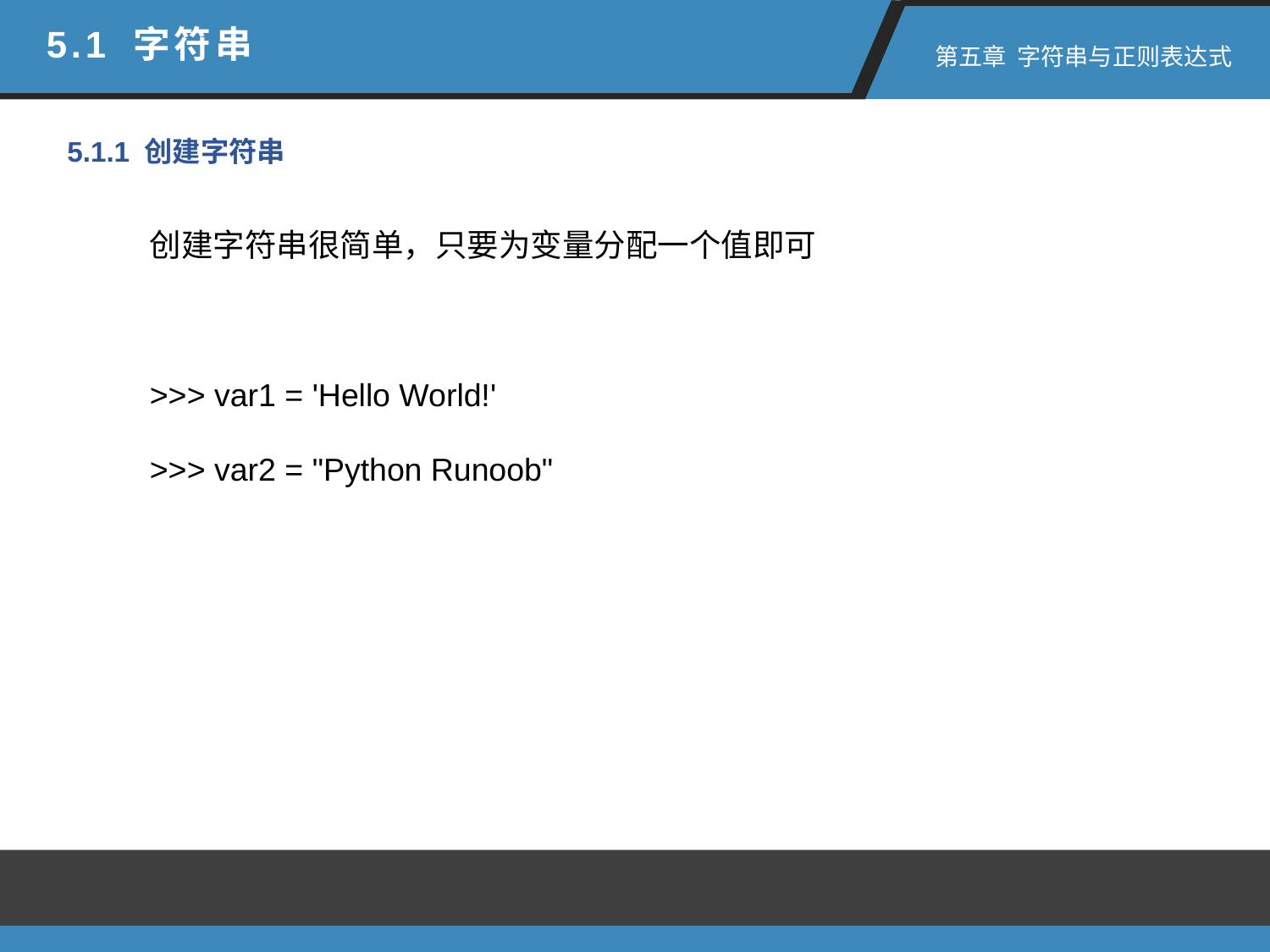

5.1 字符串
  第五章  字符串与正则表达式
5.1.1 创建字符串
创建字符串很简单，只要为变量分配一个值即可

>>> var1 = 'Hello World!'
>>> var2 = "Python Runoob"